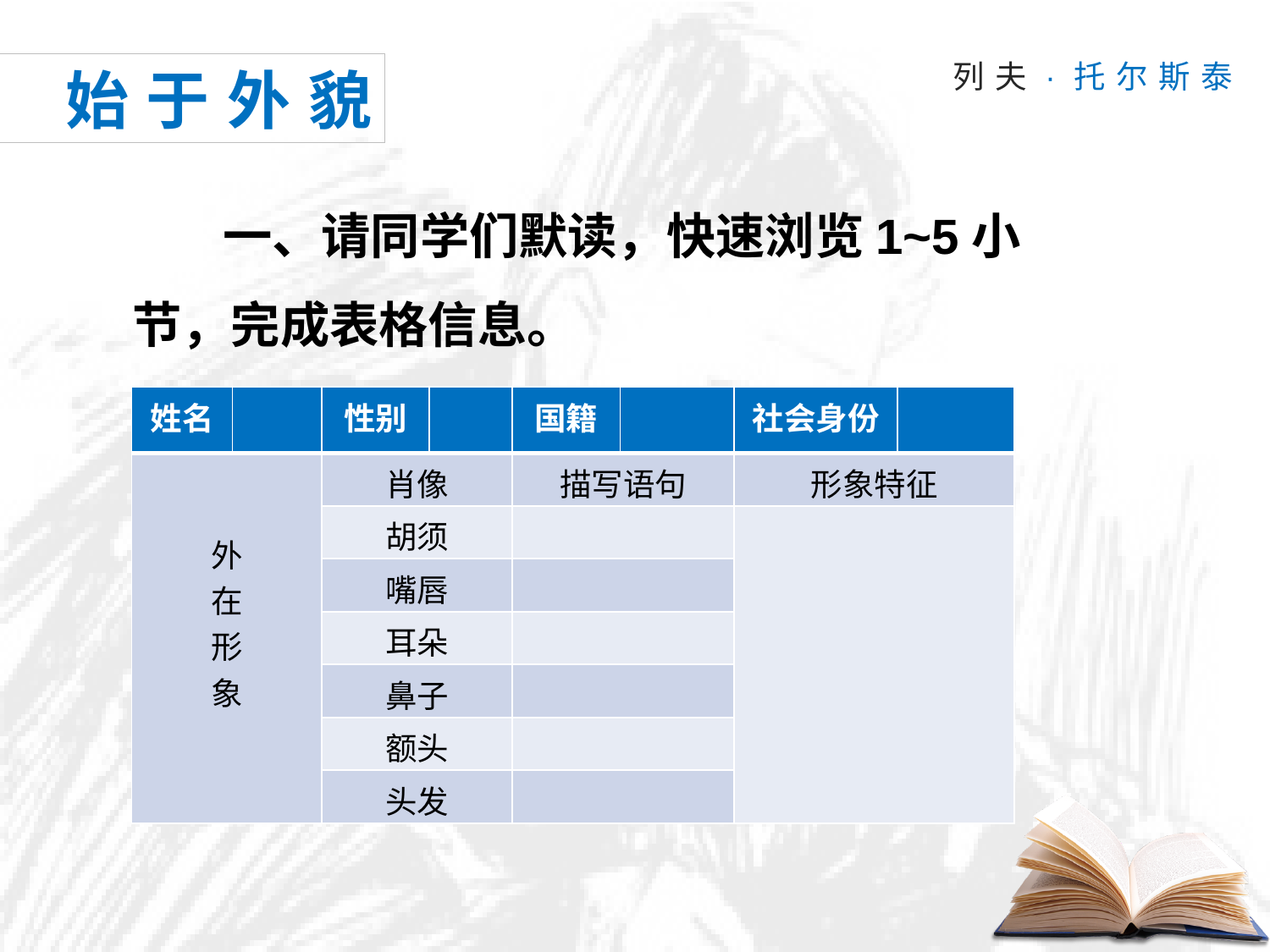

始于外貌
       一、请同学们默读，快速浏览1~5小节，完成表格信息。
| 姓名 |  | 性别 |  | 国籍 |  | 社会身份 |  |
| --- | --- | --- | --- | --- | --- | --- | --- |
| 外 在 形 象 |  | 肖像 |  | 描写语句 |  | 形象特征 |  |
|  |  | 胡须 |  |  |  |  |  |
|  |  | 嘴唇 |  |  |  |  |  |
|  |  | 耳朵 |  |  |  |  |  |
|  |  | 鼻子 |  |  |  |  |  |
|  |  | 额头 |  |  |  |  |  |
|  |  | 头发 |  |  |  |  |  |